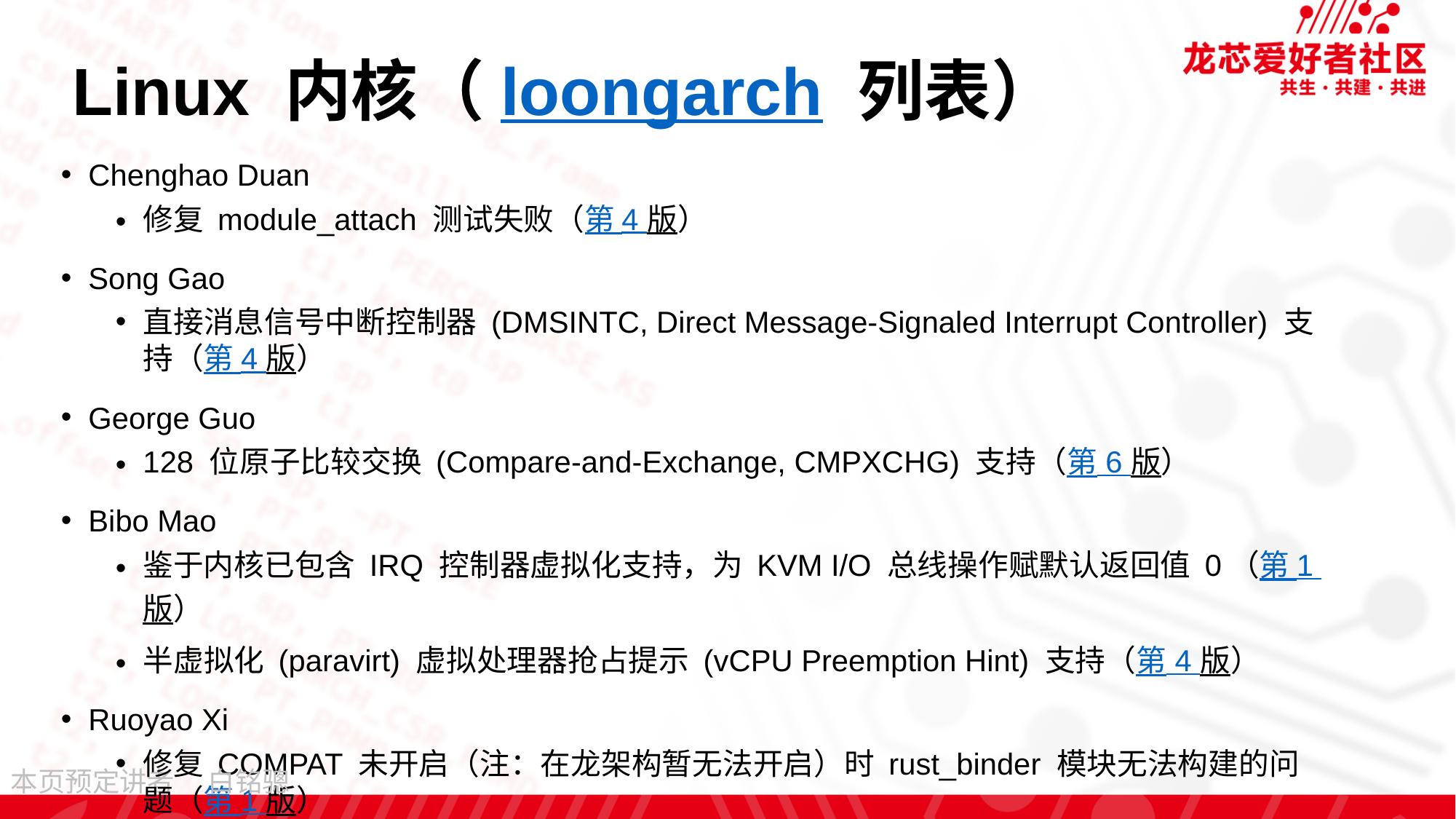

# Linux 内核（loongarch 列表）
Chenghao Duan
修复 module_attach 测试失败（第 4 版）
Song Gao
直接消息信号中断控制器 (DMSINTC, Direct Message-Signaled Interrupt Controller) 支持（第 4 版）
George Guo
128 位原子比较交换 (Compare-and-Exchange, CMPXCHG) 支持（第 6 版）
Bibo Mao
鉴于内核已包含 IRQ 控制器虚拟化支持，为 KVM I/O 总线操作赋默认返回值 0（第 1 版）
半虚拟化 (paravirt) 虚拟处理器抢占提示 (vCPU Preemption Hint) 支持（第 4 版）
Ruoyao Xi
修复 COMPAT 未开启（注：在龙架构暂无法开启）时 rust_binder 模块无法构建的问题（第 1 版）
白铭骢